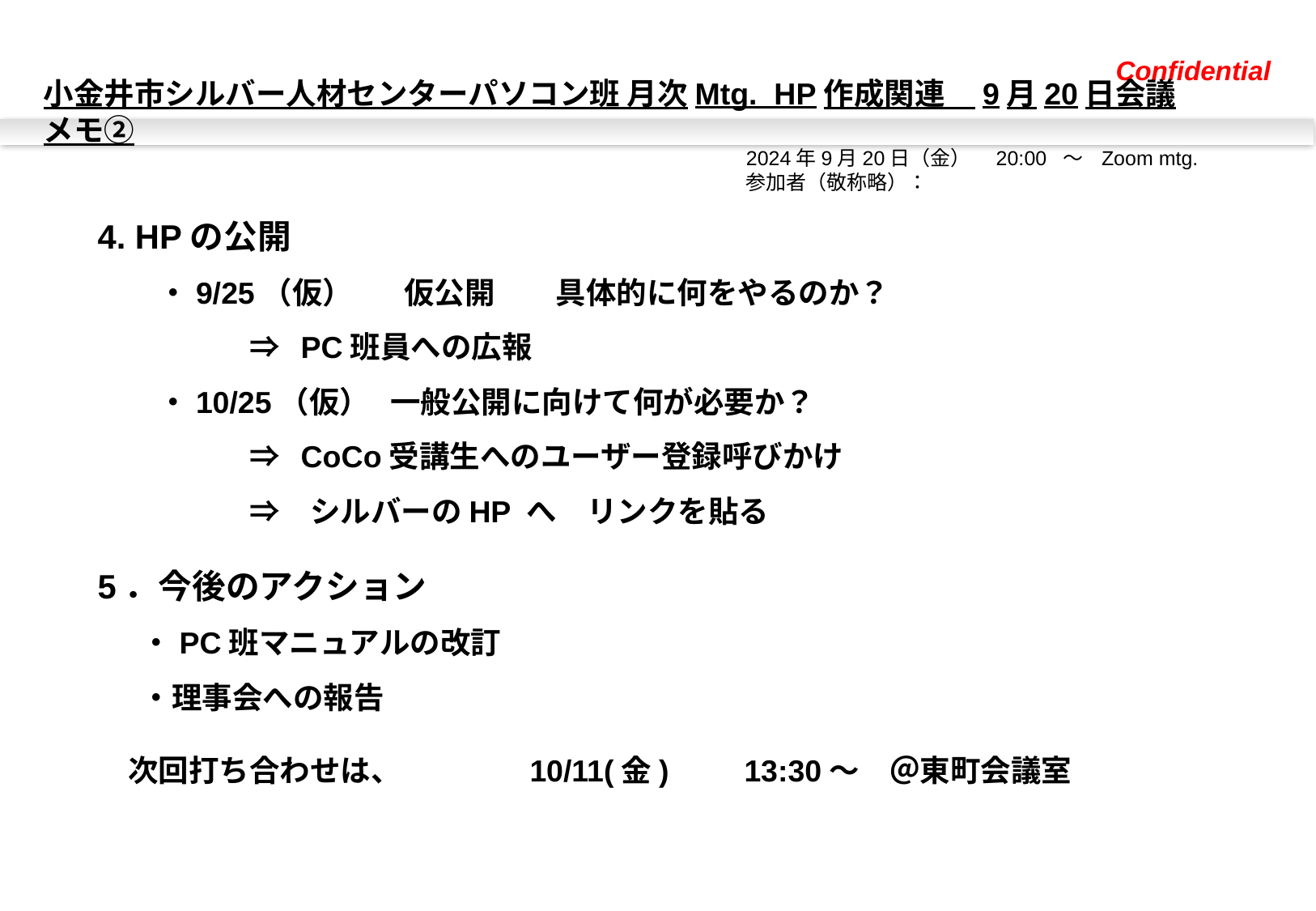

Confidential
小金井市シルバー人材センターパソコン班 月次Mtg.  HP作成関連　9月20日会議メモ②
2024年9月20日（金）　20:00  ～   Zoom mtg.
参加者（敬称略）：
4. HPの公開
　　・9/25（仮）  　 仮公開　　具体的に何をやるのか？
　　　　　⇒  PC班員への広報
　　・10/25（仮）   一般公開に向けて何が必要か？
　　　　　⇒  CoCo受講生へのユーザー登録呼びかけ
　　　　　⇒　シルバーのHP へ　リンクを貼る

5．今後のアクション
　  ・PC班マニュアルの改訂
　  ・理事会への報告

　次回打ち合わせは、　　　　10/11(金)　　13:30～　＠東町会議室